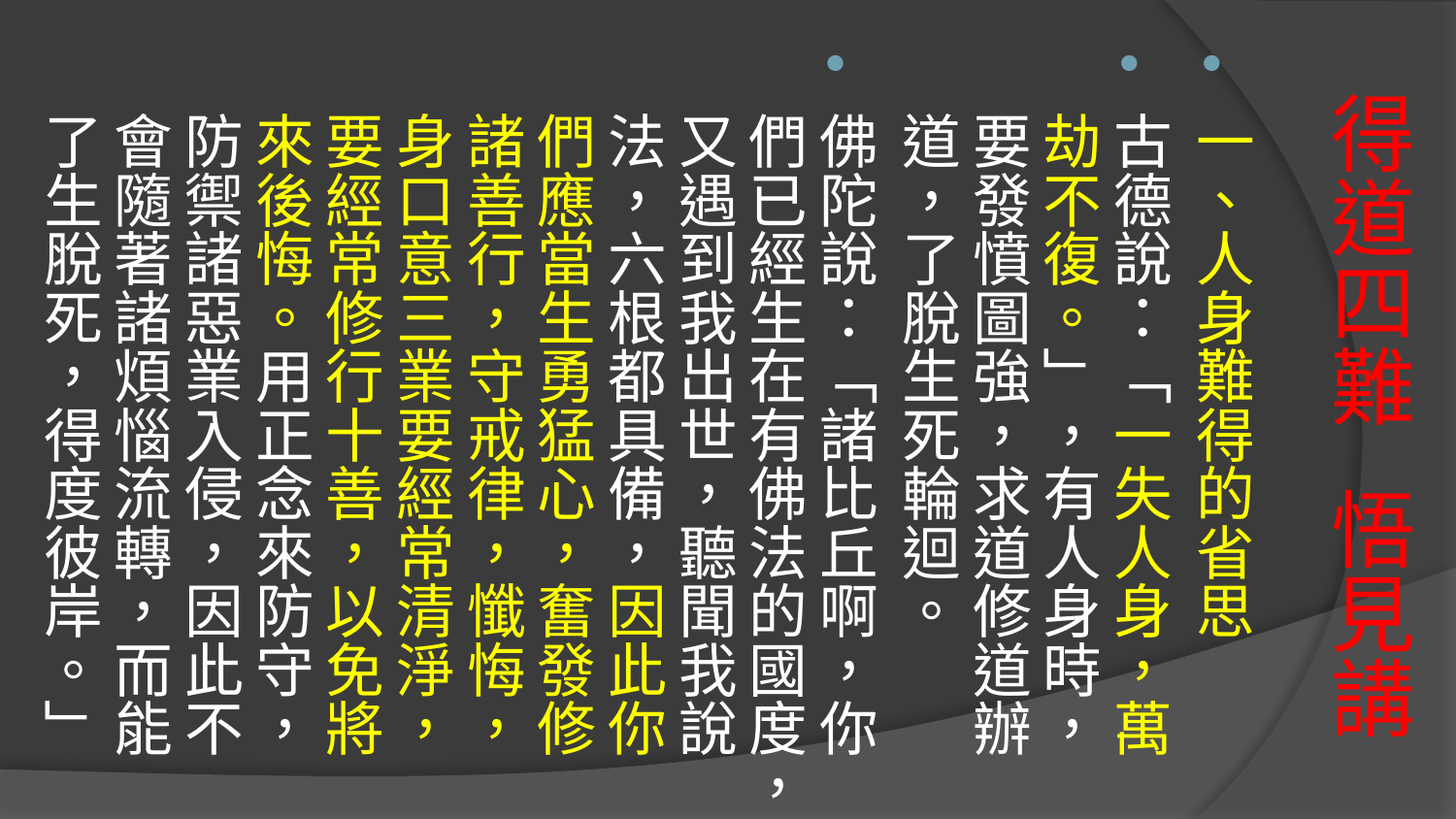

一、人身難得的省思
古德說：「一失人身，萬劫不復。」，有人身時，要發憤圖強，求道修道辦道，了脫生死輪迴。
佛陀說：「諸比丘啊，你們已經生在有佛法的國度，又遇到我出世，聽聞我說法，六根都具備，因此你們應當生勇猛心，奮發修諸善行，守戒律，懺悔，身口意三業要經常清淨，要經常修行十善，以免將來後悔。用正念來防守，防禦諸惡業入侵，因此不會隨著諸煩惱流轉，而能了生脫死，得度彼岸。」
# 得道四難   悟見講